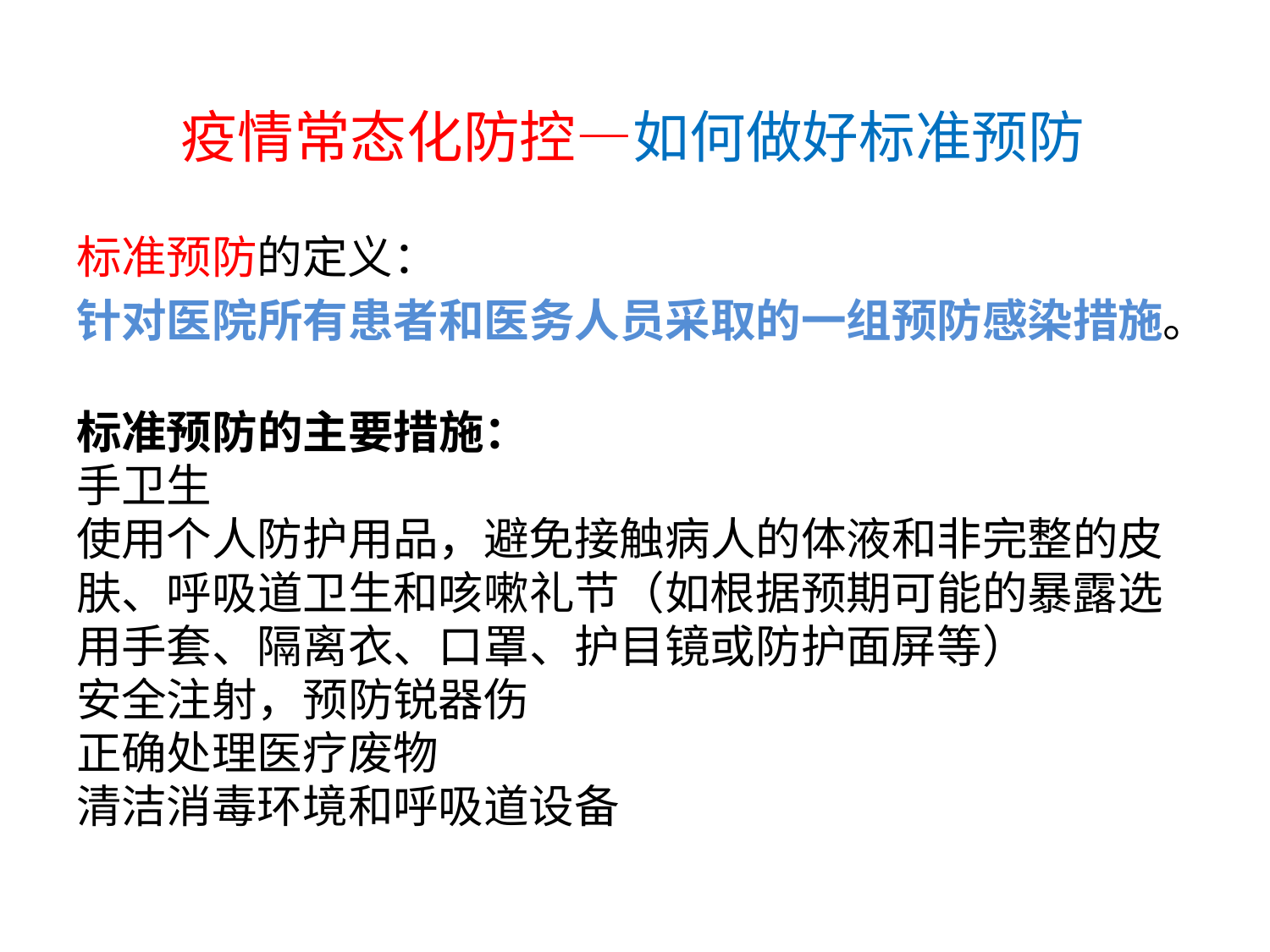

疫情常态化防控—如何做好标准预防
标准预防的定义：
针对医院所有患者和医务人员采取的一组预防感染措施。

标准预防的主要措施：
手卫生
使用个人防护用品，避免接触病人的体液和非完整的皮肤、呼吸道卫生和咳嗽礼节（如根据预期可能的暴露选用手套、隔离衣、口罩、护目镜或防护面屏等）
安全注射，预防锐器伤
正确处理医疗废物
清洁消毒环境和呼吸道设备

19